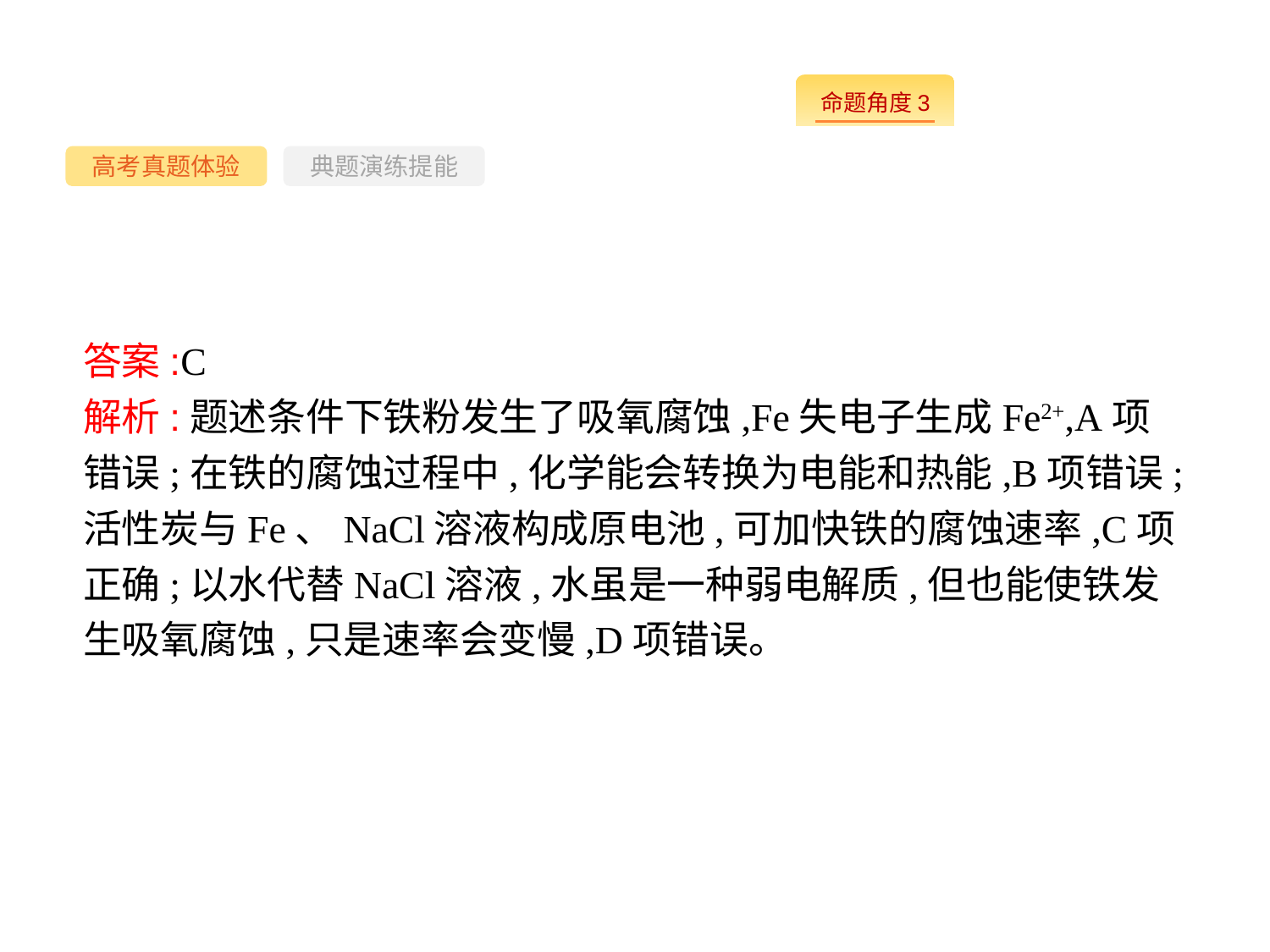

-35-
高考真题体验
典题演练提能
答案:C
解析:题述条件下铁粉发生了吸氧腐蚀,Fe失电子生成Fe2+,A项错误;在铁的腐蚀过程中,化学能会转换为电能和热能,B项错误;活性炭与Fe、NaCl溶液构成原电池,可加快铁的腐蚀速率,C项正确;以水代替NaCl溶液,水虽是一种弱电解质,但也能使铁发生吸氧腐蚀,只是速率会变慢,D项错误。